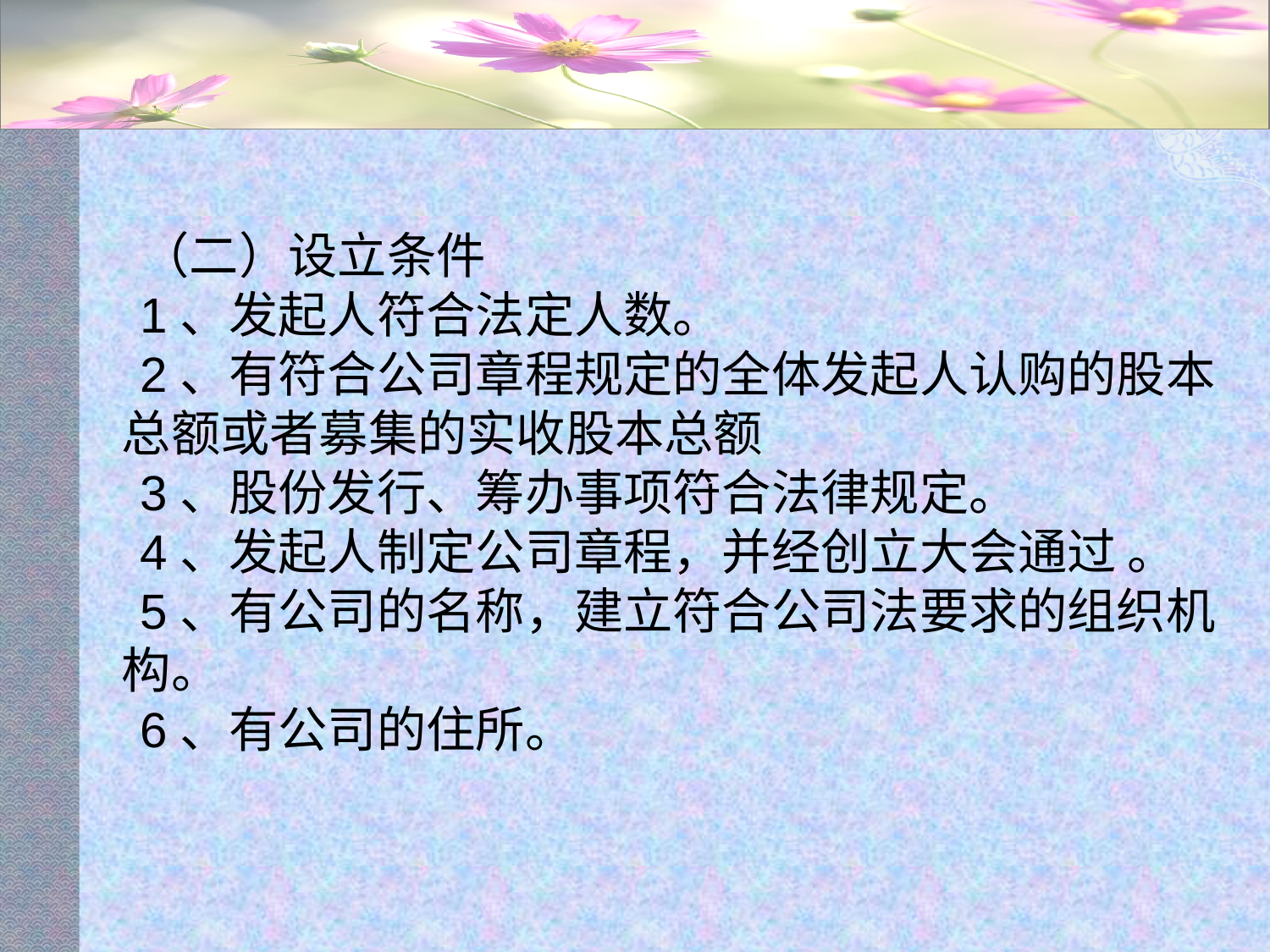

#
（二）设立条件
1、发起人符合法定人数。
2、有符合公司章程规定的全体发起人认购的股本总额或者募集的实收股本总额
3、股份发行、筹办事项符合法律规定。
4、发起人制定公司章程，并经创立大会通过 。
5、有公司的名称，建立符合公司法要求的组织机构。
6、有公司的住所。